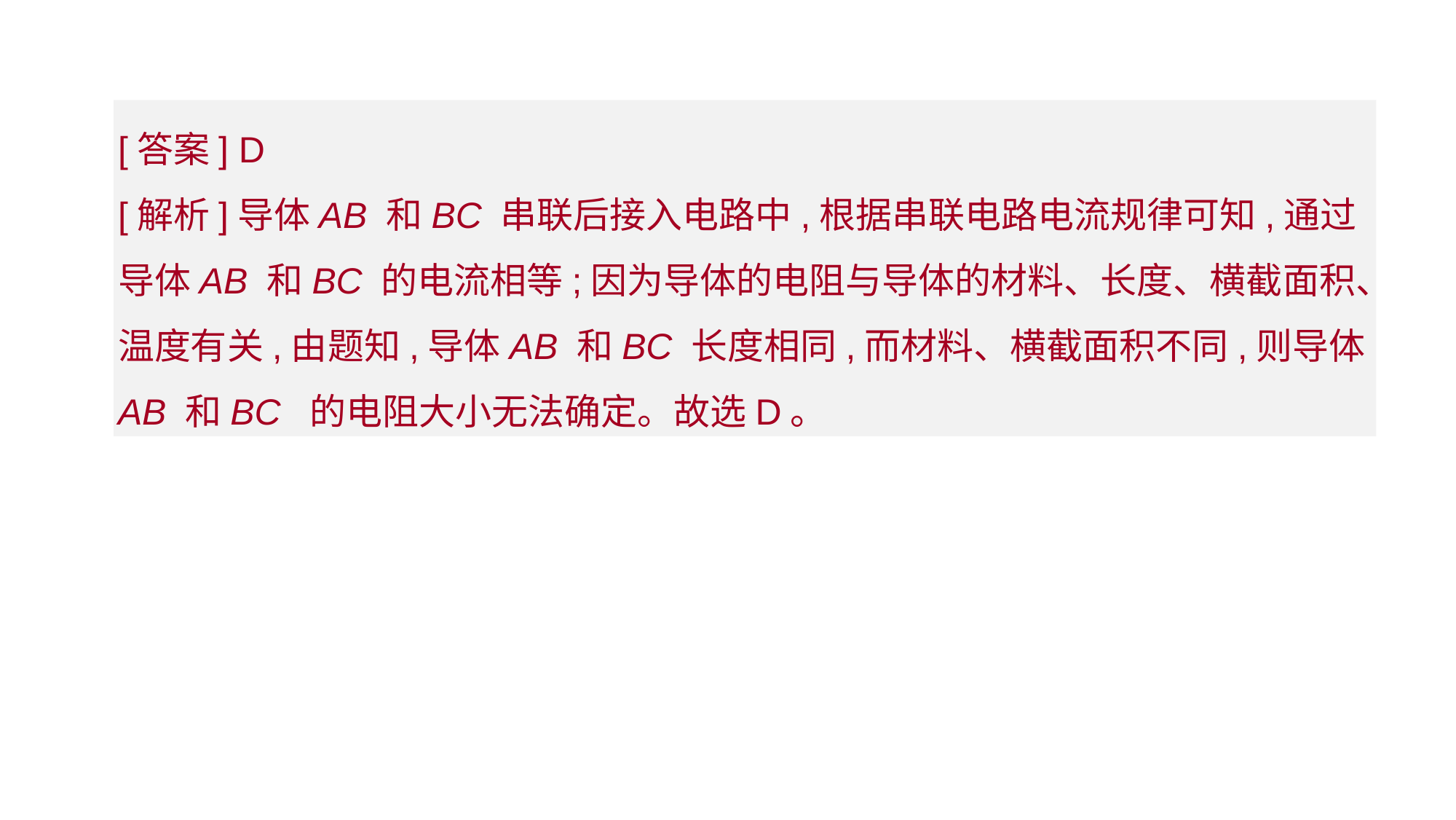

[答案] D
[解析]导体AB 和BC 串联后接入电路中,根据串联电路电流规律可知,通过导体AB 和BC 的电流相等;因为导体的电阻与导体的材料、长度、横截面积、温度有关,由题知,导体AB 和BC 长度相同,而材料、横截面积不同,则导体AB 和BC  的电阻大小无法确定。故选D。